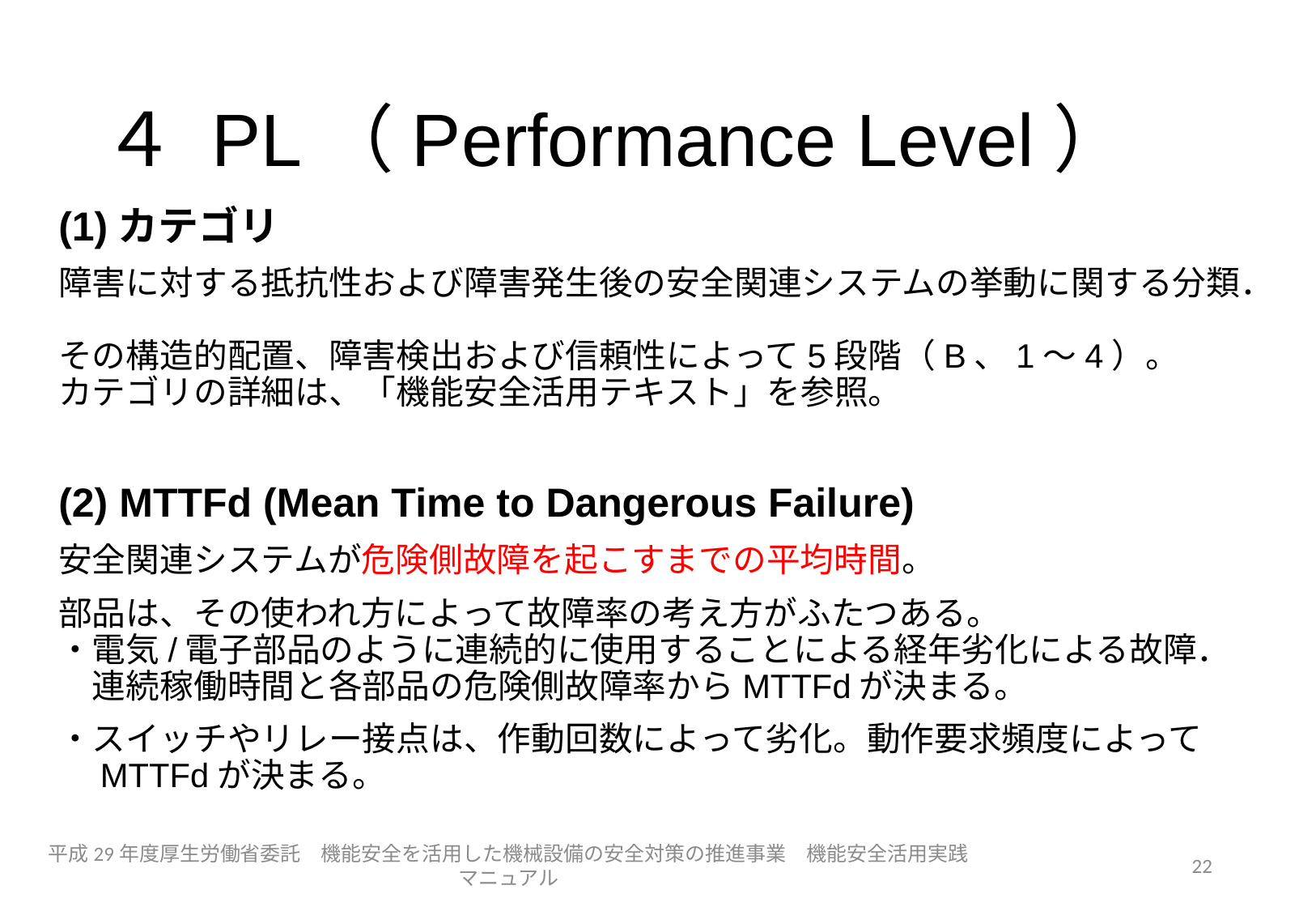

# ４ PL（Performance Level）
(1)カテゴリ
障害に対する抵抗性および障害発生後の安全関連システムの挙動に関する分類．
その構造的配置、障害検出および信頼性によって5段階（B、1～4）。
カテゴリの詳細は、「機能安全活用テキスト」を参照。

(2) MTTFd (Mean Time to Dangerous Failure)
安全関連システムが危険側故障を起こすまでの平均時間。
部品は、その使われ方によって故障率の考え方がふたつある。
・電気/電子部品のように連続的に使用することによる経年劣化による故障．
　連続稼働時間と各部品の危険側故障率からMTTFdが決まる。
・スイッチやリレー接点は、作動回数によって劣化。動作要求頻度によって
　MTTFdが決まる。
平成29年度厚生労働省委託　機能安全を活用した機械設備の安全対策の推進事業　機能安全活用実践マニュアル
22